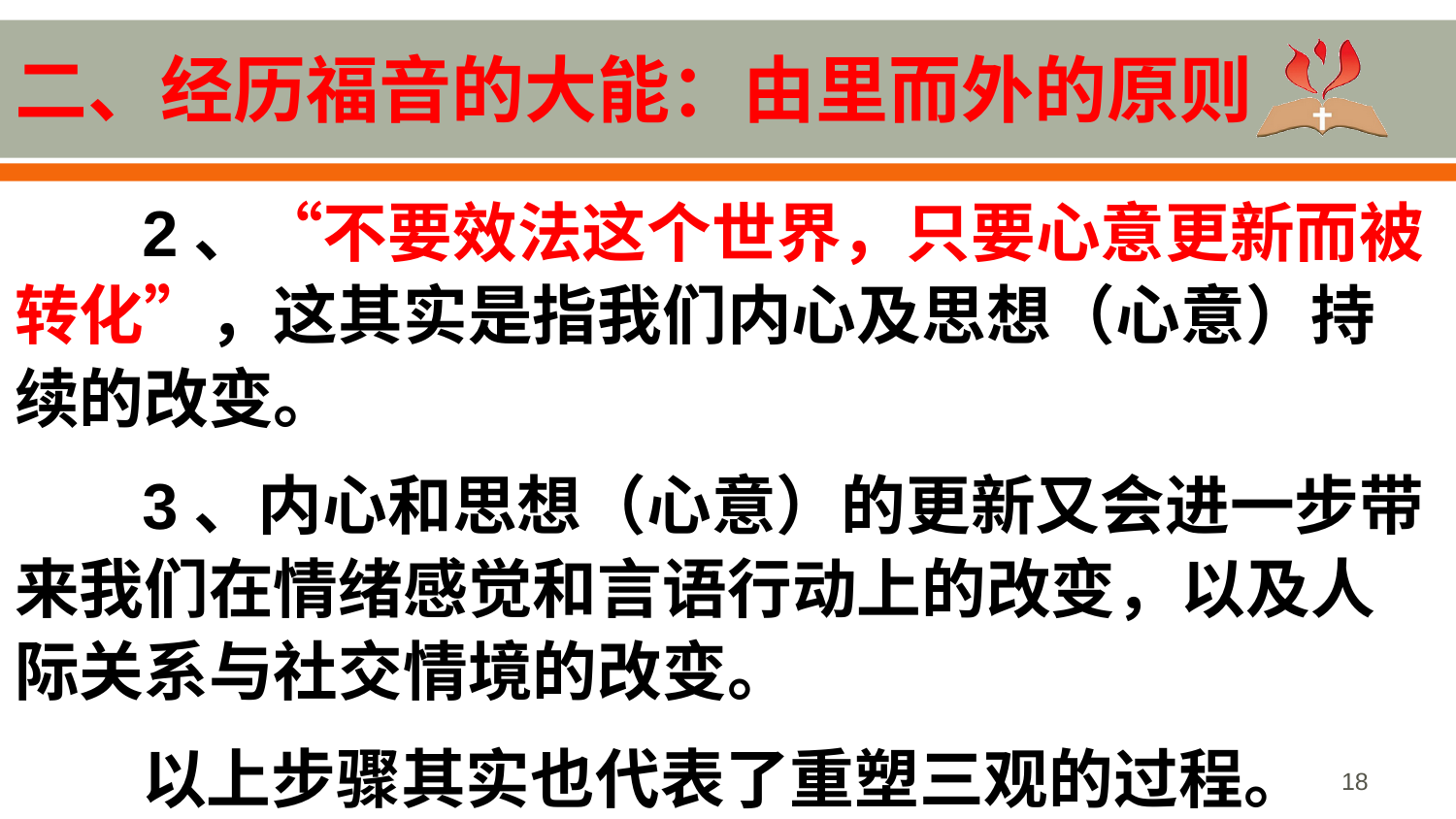

# 二、经历福音的大能：由里而外的原则
2、“不要效法这个世界，只要心意更新而被转化”，这其实是指我们内心及思想（心意）持续的改变。
3、内心和思想（心意）的更新又会进一步带来我们在情绪感觉和言语行动上的改变，以及人际关系与社交情境的改变。
以上步骤其实也代表了重塑三观的过程。

18